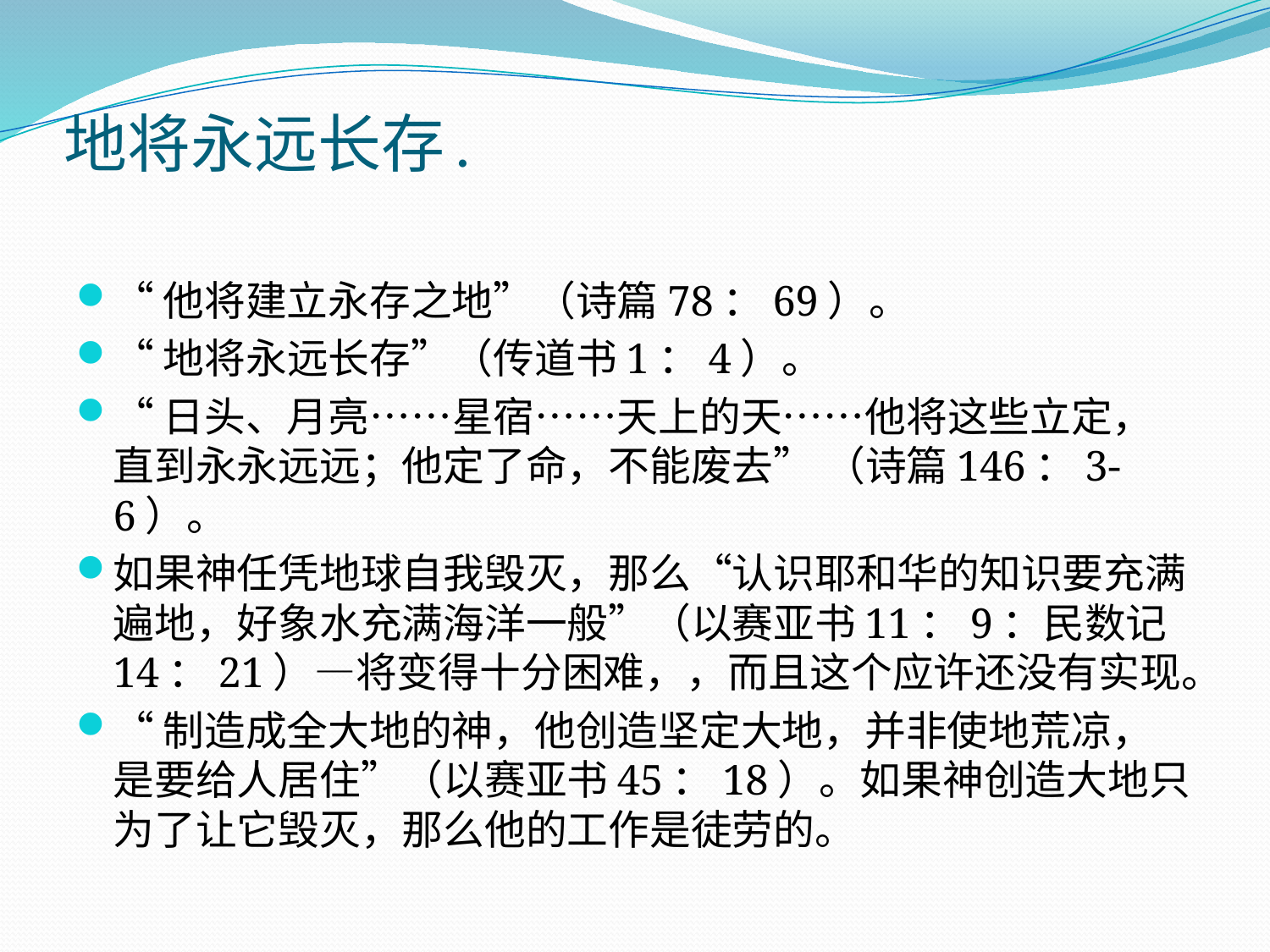

# 地将永远长存.
“他将建立永存之地”（诗篇78：69）。
“地将永远长存”（传道书1：4）。
“日头、月亮……星宿……天上的天……他将这些立定，直到永永远远；他定了命，不能废去” （诗篇146：3-6）。
如果神任凭地球自我毁灭，那么“认识耶和华的知识要充满遍地，好象水充满海洋一般”（以赛亚书11：9：民数记14：21）—将变得十分困难，，而且这个应许还没有实现。
“制造成全大地的神，他创造坚定大地，并非使地荒凉，是要给人居住”（以赛亚书45：18）。如果神创造大地只为了让它毁灭，那么他的工作是徒劳的。